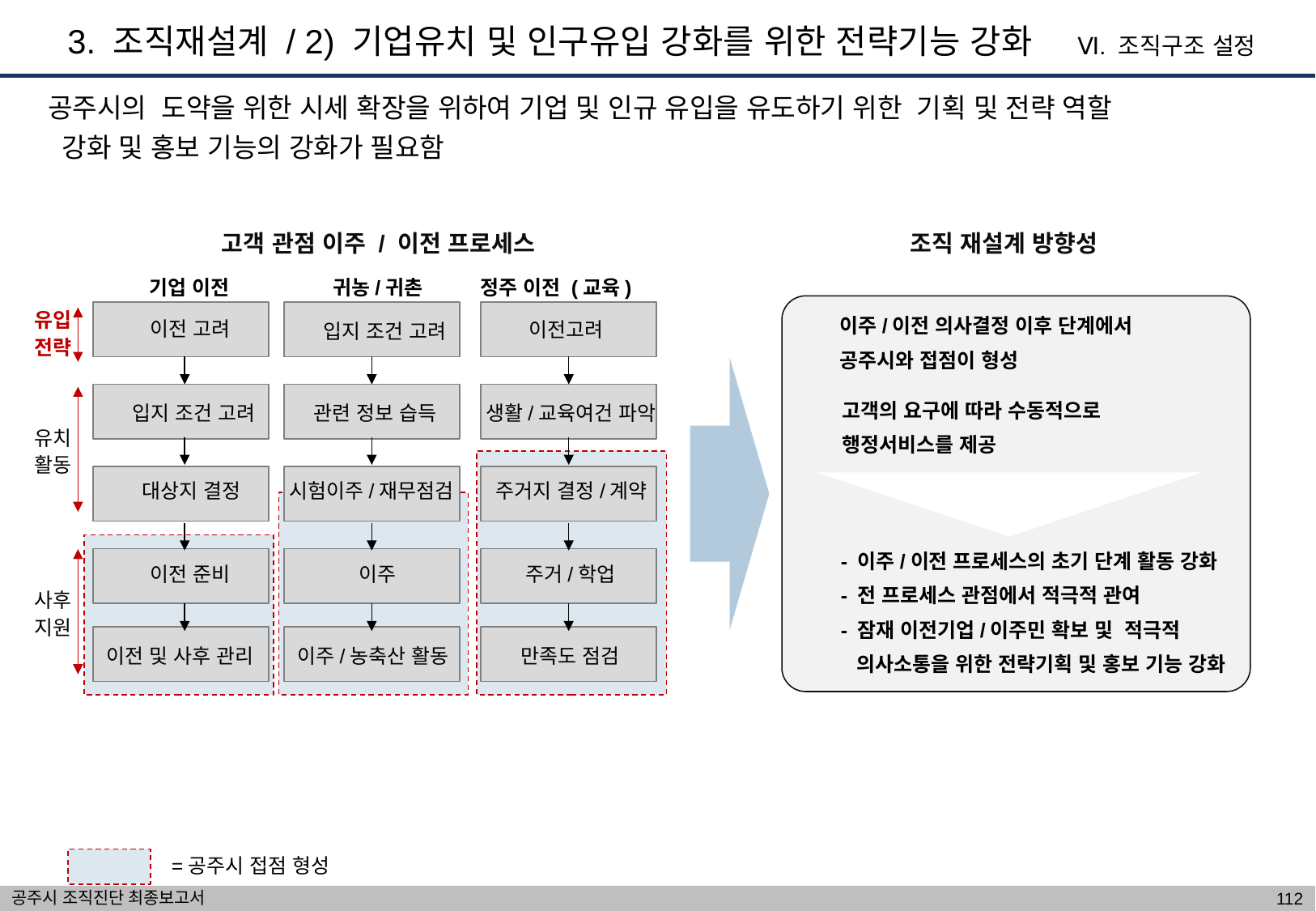

3. 조직재설계 / 2) 기업유치 및 인구유입 강화를 위한 전략기능 강화
Ⅵ. 조직구조 설정
공주시의  도약을 위한 시세 확장을 위하여 기업 및 인규 유입을 유도하기 위한  기획 및 전략 역할
 강화 및 홍보 기능의 강화가 필요함
고객 관점 이주 / 이전 프로세스
조직 재설계 방향성
기업 이전
귀농/귀촌
정주 이전 (교육)

이주/이전 의사결정 이후 단계에서
공주시와 접점이 형성
유입
전략
이전 고려
이전고려
입지 조건 고려

고객의 요구에 따라 수동적으로
행정서비스를 제공
입지 조건 고려
관련 정보 습득
생활/교육여건 파악
유치
활동

대상지 결정
시험이주/재무점검
주거지 결정/계약

- 이주/이전 프로세스의 초기 단계 활동 강화
- 전 프로세스 관점에서 적극적 관여
- 잠재 이전기업/이주민 확보 및  적극적
  의사소통을 위한 전략기획 및 홍보 기능 강화

이전 준비
이주
주거/학업
사후
지원

이전 및 사후 관리
이주/농축산 활동
만족도 점검
=공주시 접점 형성